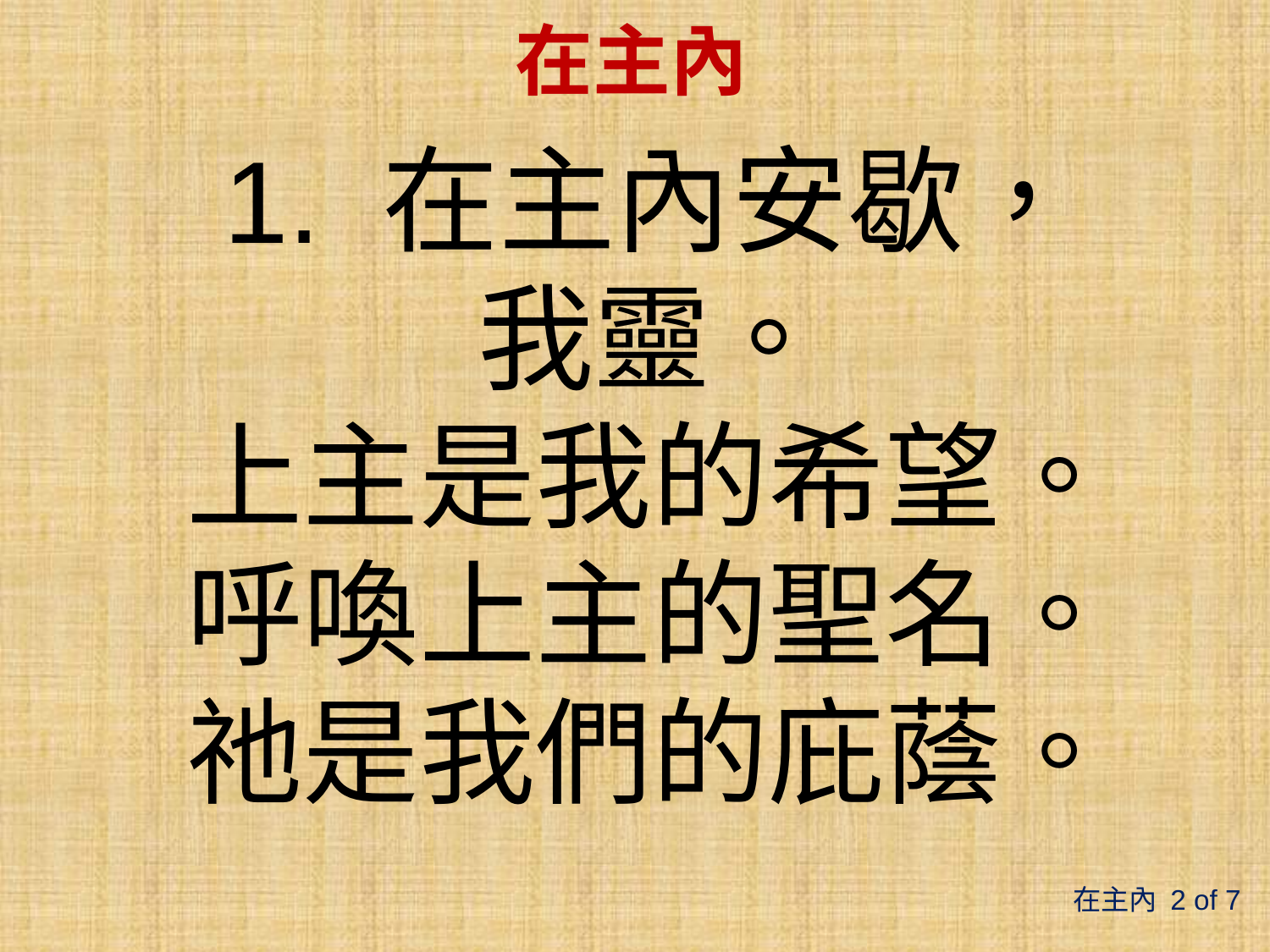

# 在主內
在主內安歇，
我靈。
上主是我的希望。
呼喚上主的聖名。
祂是我們的庇蔭。
在主內 2 of 7